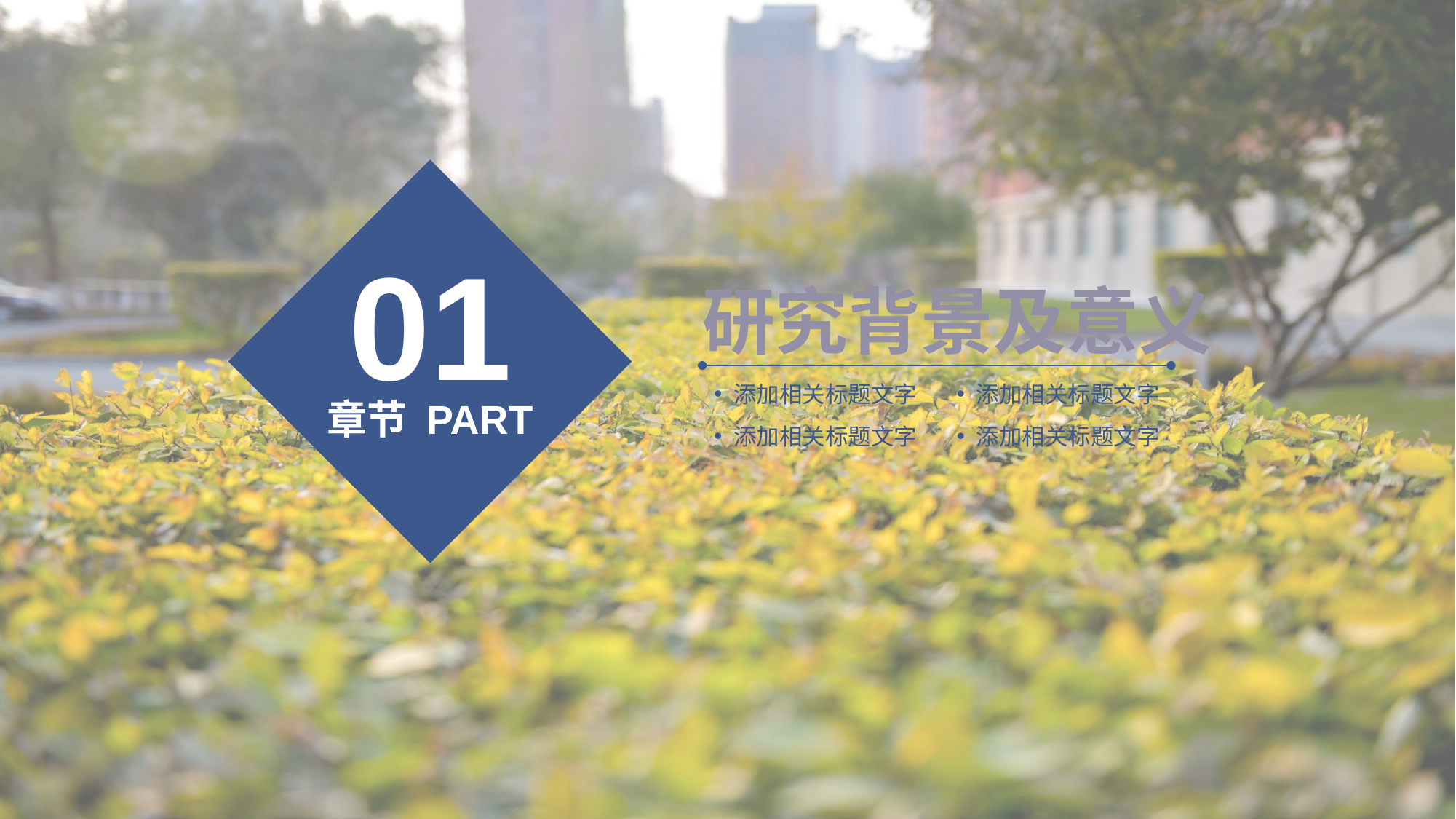

01
研究背景及意义
添加相关标题文字
添加相关标题文字
章节 PART
添加相关标题文字
添加相关标题文字